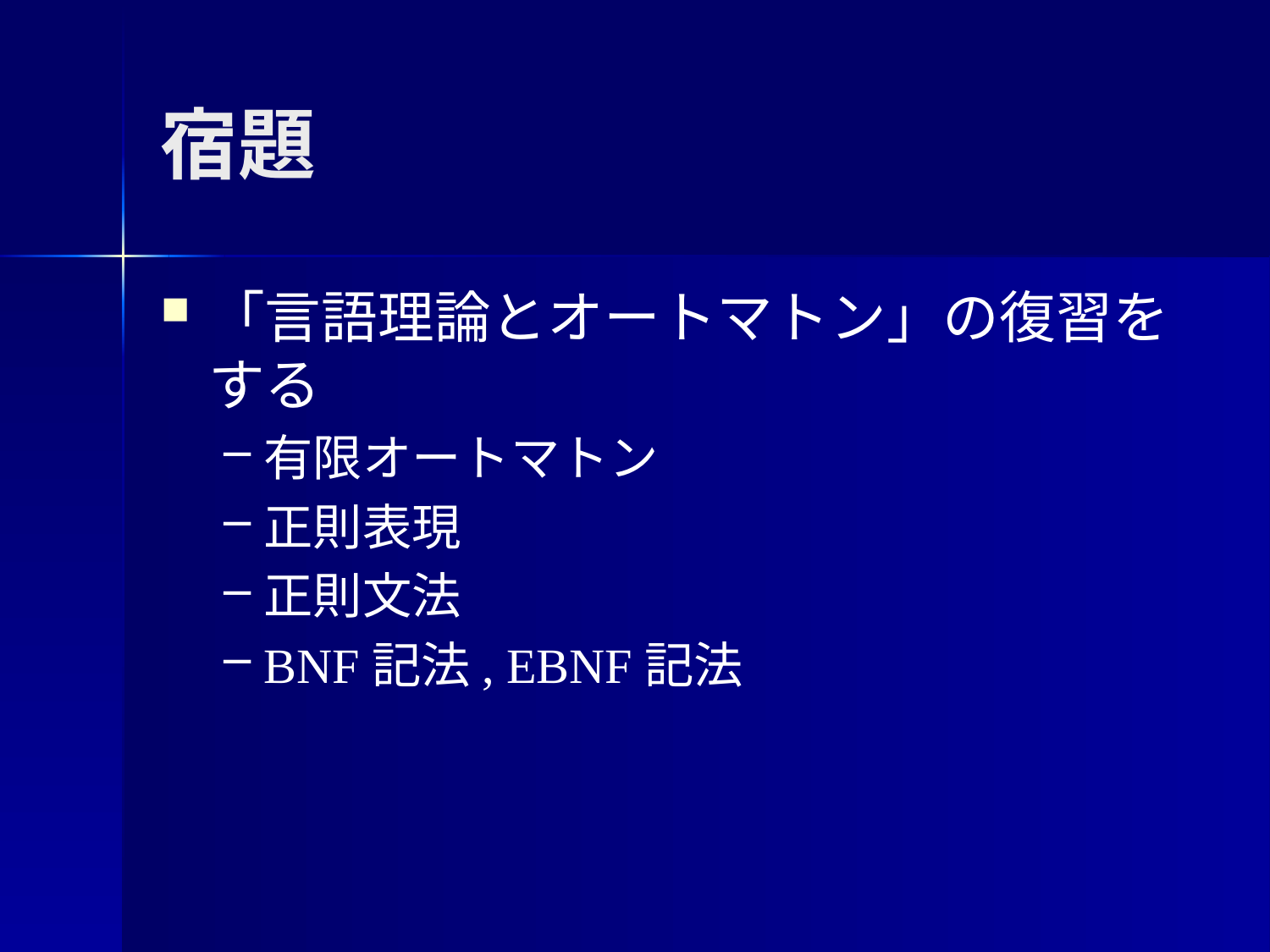

# 宿題
「言語理論とオートマトン」の復習をする
有限オートマトン
正則表現
正則文法
BNF記法, EBNF記法